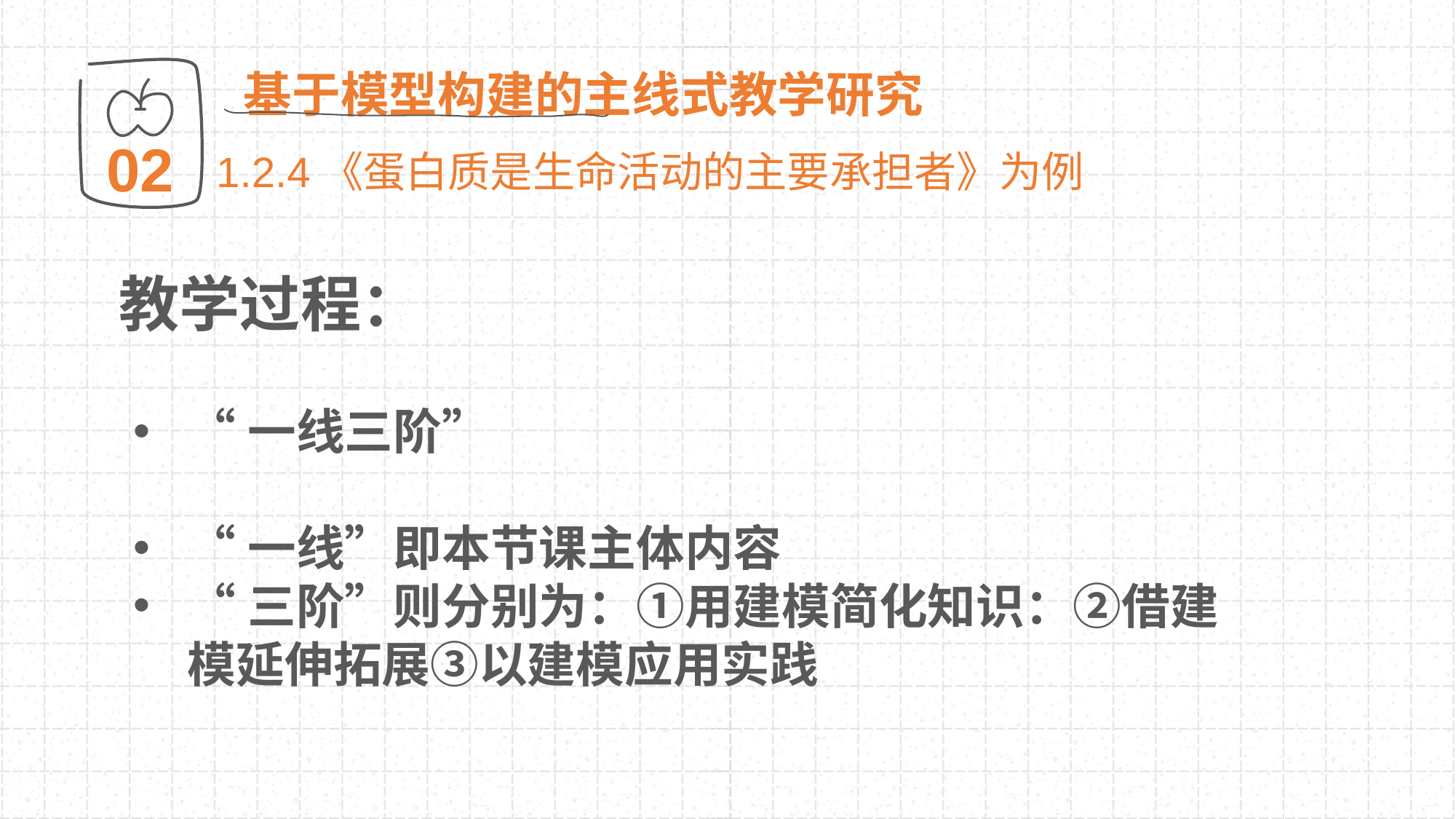

基于模型构建的主线式教学研究

02

1.2.4《蛋白质是生命活动的主要承担者》为例
教学过程：
“一线三阶”

“一线”即本节课主体内容
“三阶”则分别为：①用建模简化知识：②借建模延伸拓展③以建模应用实践